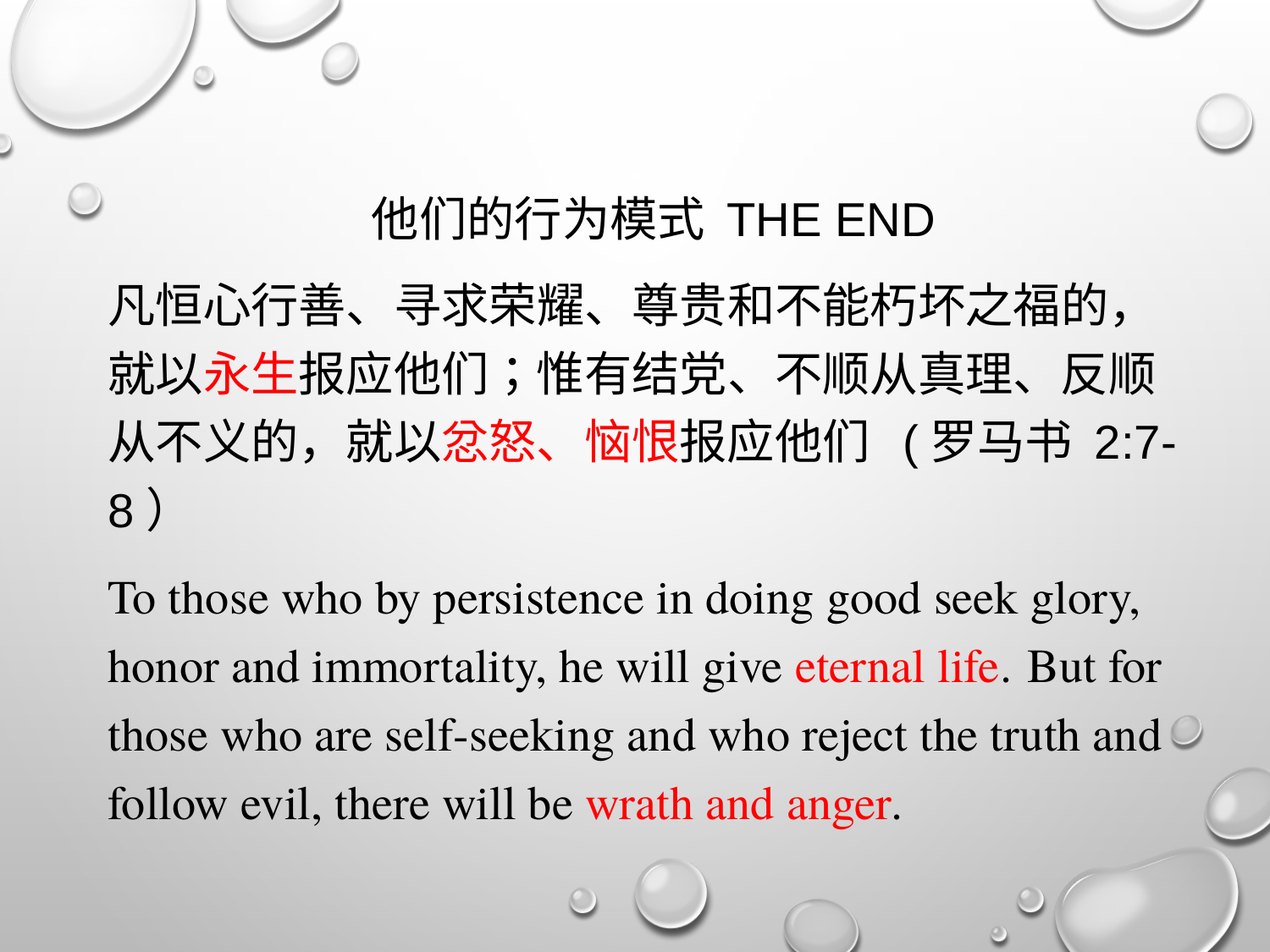

他们的行为模式 The End
凡恒心行善、寻求荣耀、尊贵和不能朽坏之福的，就以永生报应他们；惟有结党、不顺从真理、反顺从不义的，就以忿怒、恼恨报应他们  (罗马书 2:7-8）
To those who by persistence in doing good seek glory, honor and immortality, he will give eternal life. But for those who are self-seeking and who reject the truth and follow evil, there will be wrath and anger.